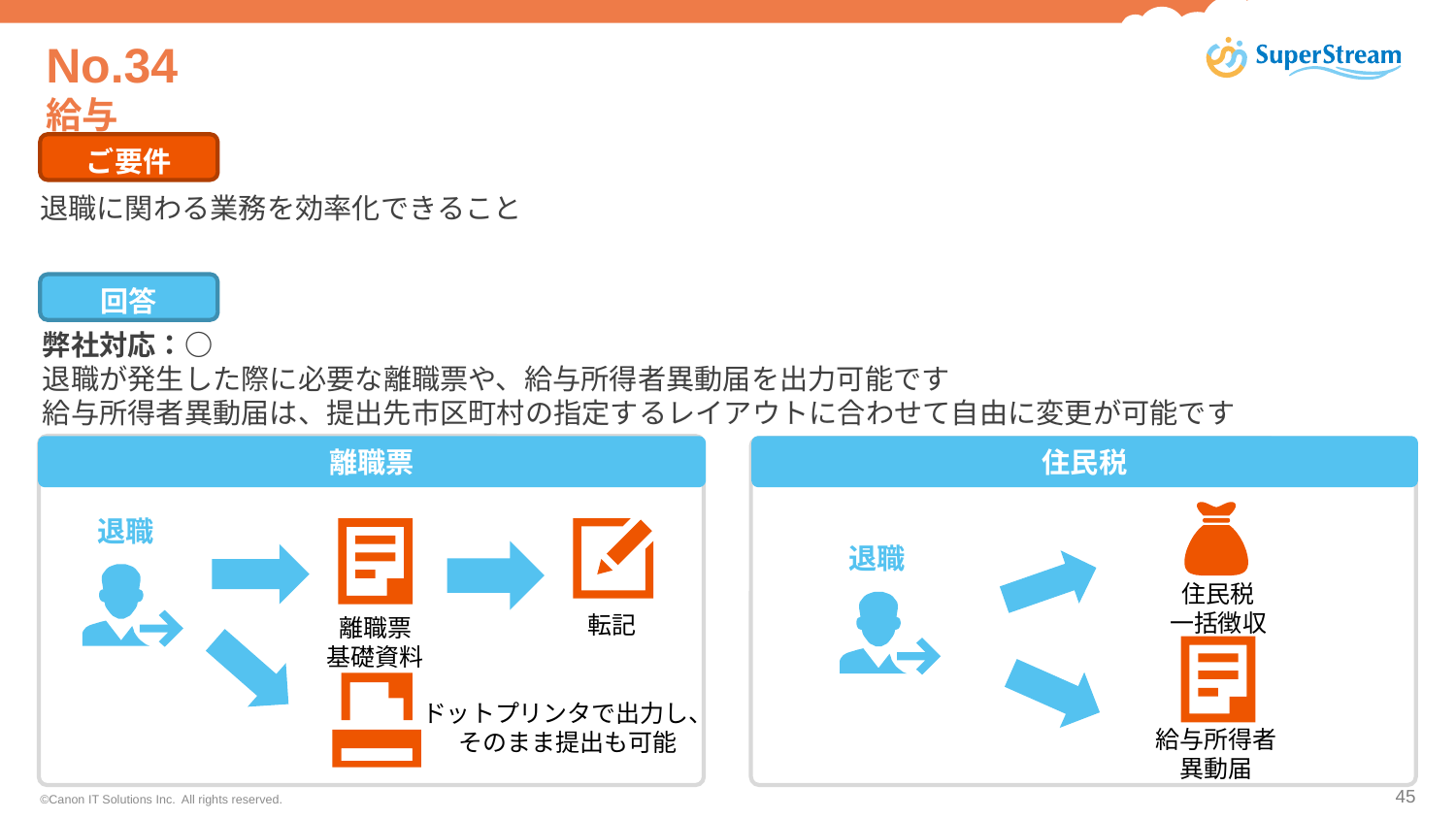

# No.34 給与
ご要件
退職に関わる業務を効率化できること
回答
弊社対応：○
退職が発生した際に必要な離職票や、給与所得者異動届を出力可能です
給与所得者異動届は、提出先市区町村の指定するレイアウトに合わせて自由に変更が可能です

離職票

住民税

退職

退職

住民税
一括徴収

転記
離職票
基礎資料

ドットプリンタで出力し、
そのまま提出も可能
給与所得者
異動届
©Canon IT Solutions Inc.  All rights reserved.
©Canon IT Solutions Inc.  All rights reserved.
45